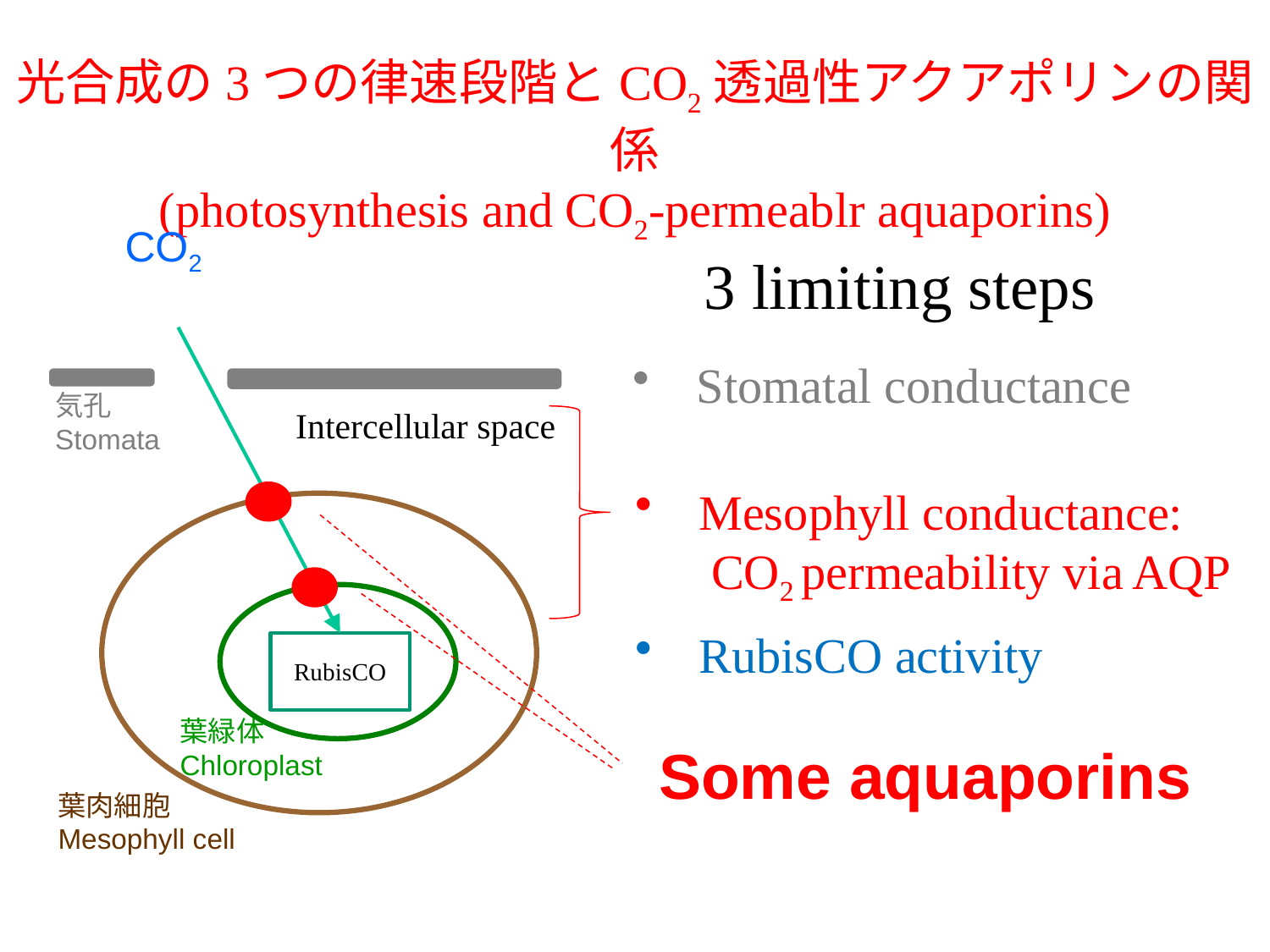

光合成の3つの律速段階とCO2透過性アクアポリンの関係
(photosynthesis and CO2-permeablr aquaporins)
CO2
3 limiting steps
Stomatal conductance

気孔
Stomata
Intercellular space

Mesophyll conductance:
 CO2 permeability via AQP

Some aquaporins

RubisCO activity
RubisCO
葉緑体
Chloroplast
葉肉細胞
Mesophyll cell